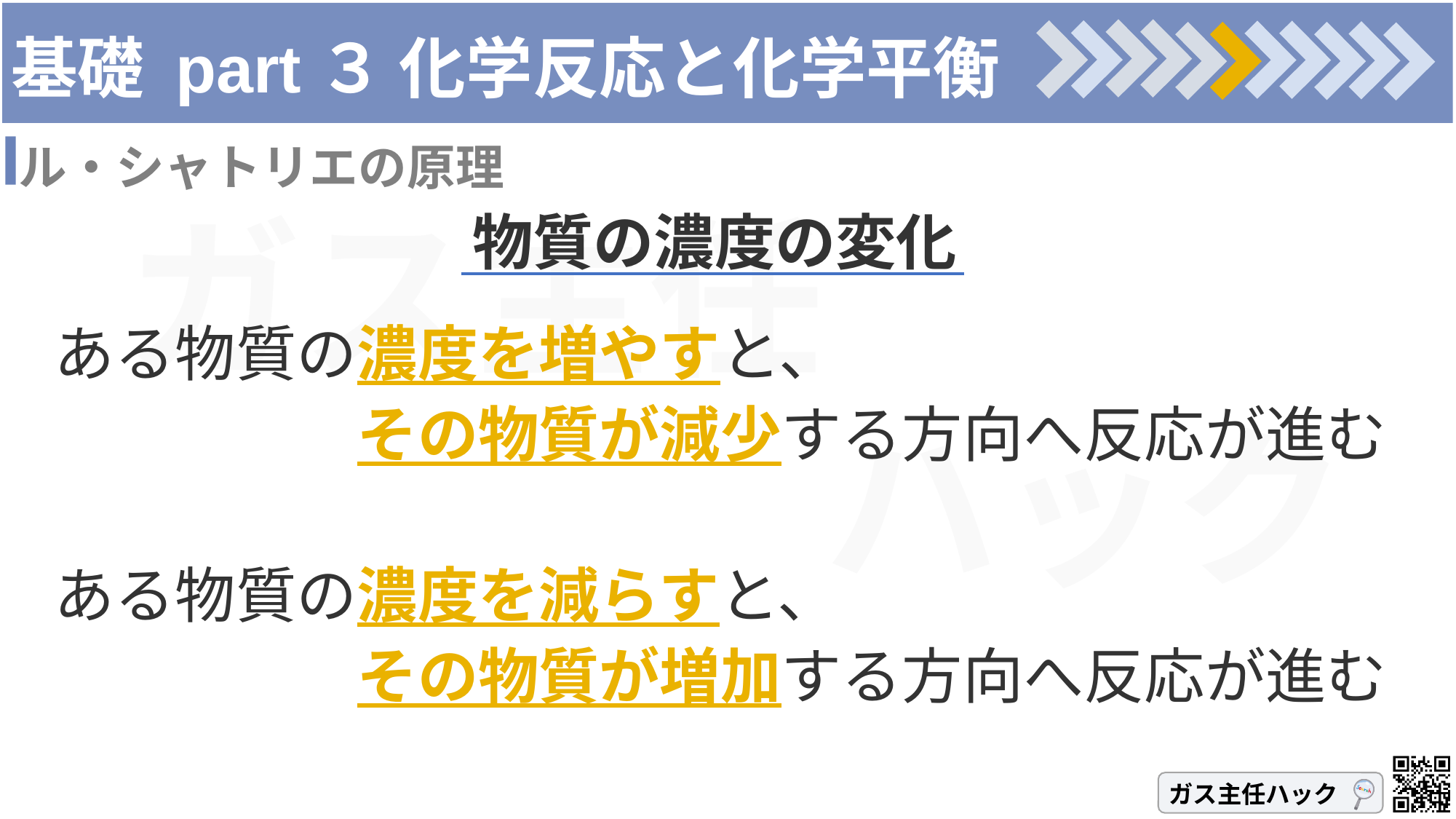

# 基礎 part３ 化学反応と化学平衡

ル・シャトリエの原理

物質の濃度の変化
ある物質の濃度を増やすと、
　　　　　その物質が減少する方向へ反応が進む

ある物質の濃度を減らすと、
　　　　　その物質が増加する方向へ反応が進む